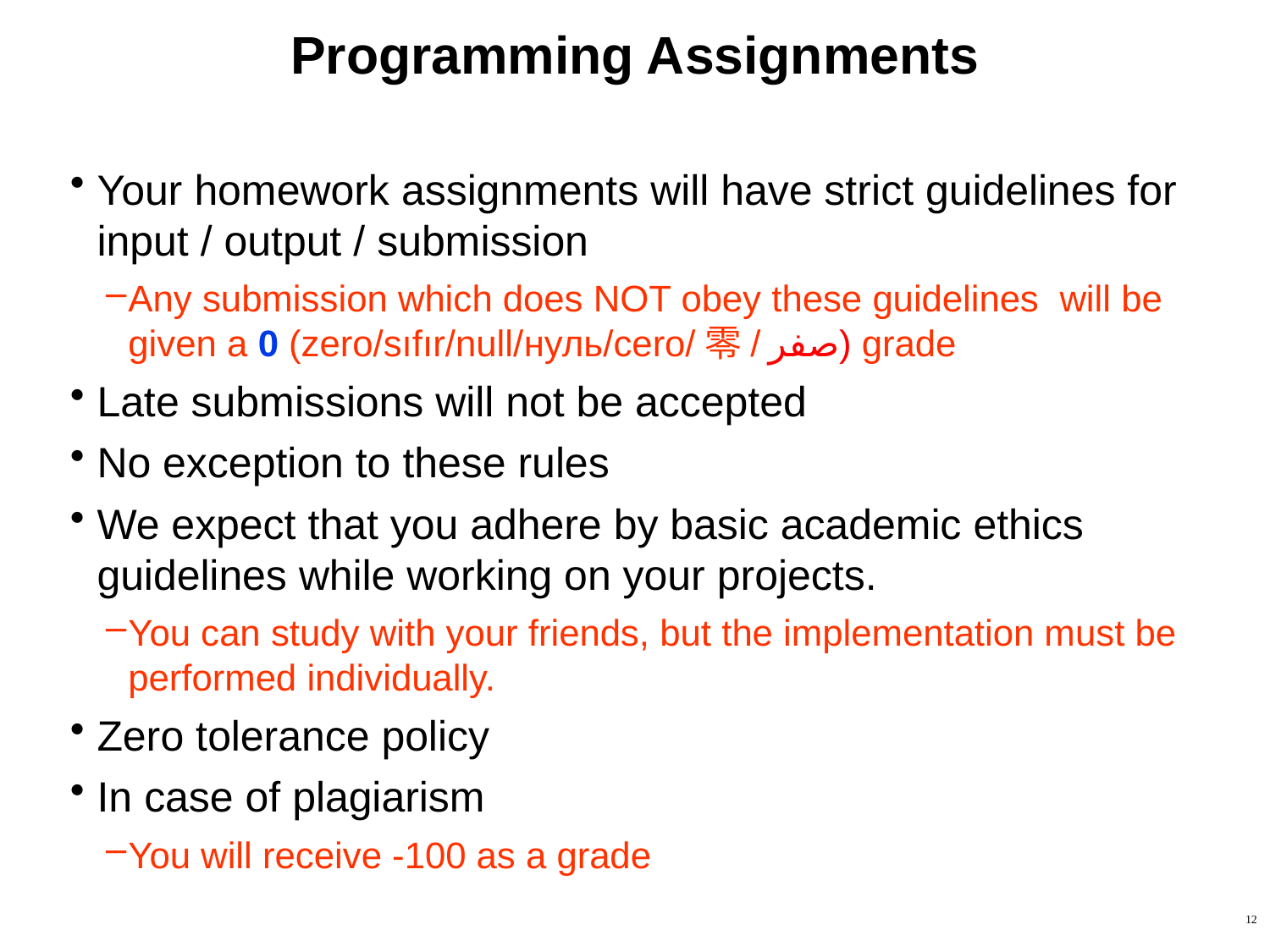

# Programming Assignments
Your homework assignments will have strict guidelines for input / output / submission
Any submission which does NOT obey these guidelines  will be given a 0 (zero/sıfır/null/нуль/cero/零/ صفر) grade
Late submissions will not be accepted
No exception to these rules
We expect that you adhere by basic academic ethics guidelines while working on your projects.
You can study with your friends, but the implementation must be performed individually.
Zero tolerance policy
In case of plagiarism
You will receive -100 as a grade

12